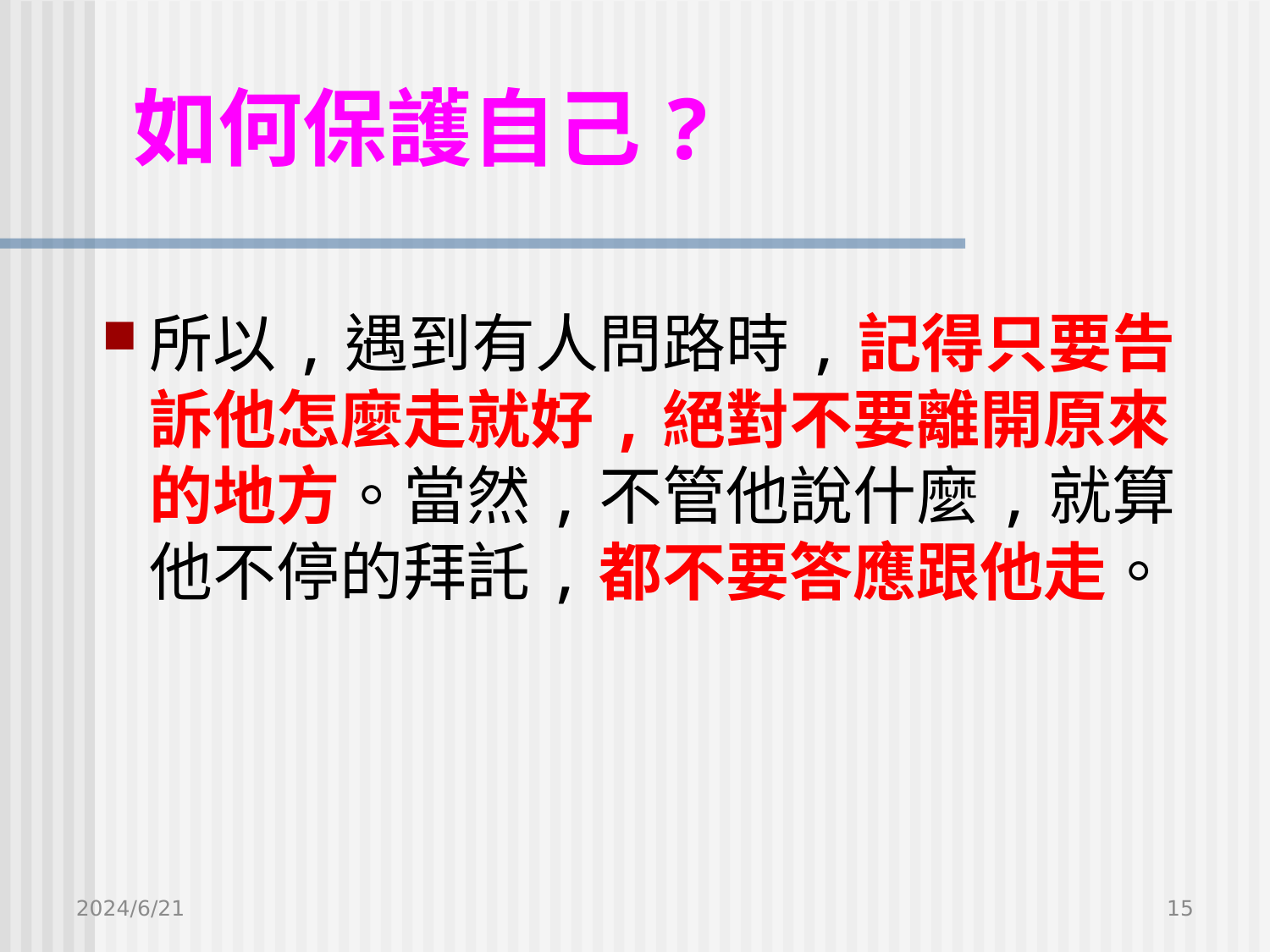

# 如何保護自己?
所以,遇到有人問路時,記得只要告訴他怎麼走就好,絕對不要離開原來的地方。當然,不管他說什麼,就算他不停的拜託,都不要答應跟他走。

2024/6/21
15